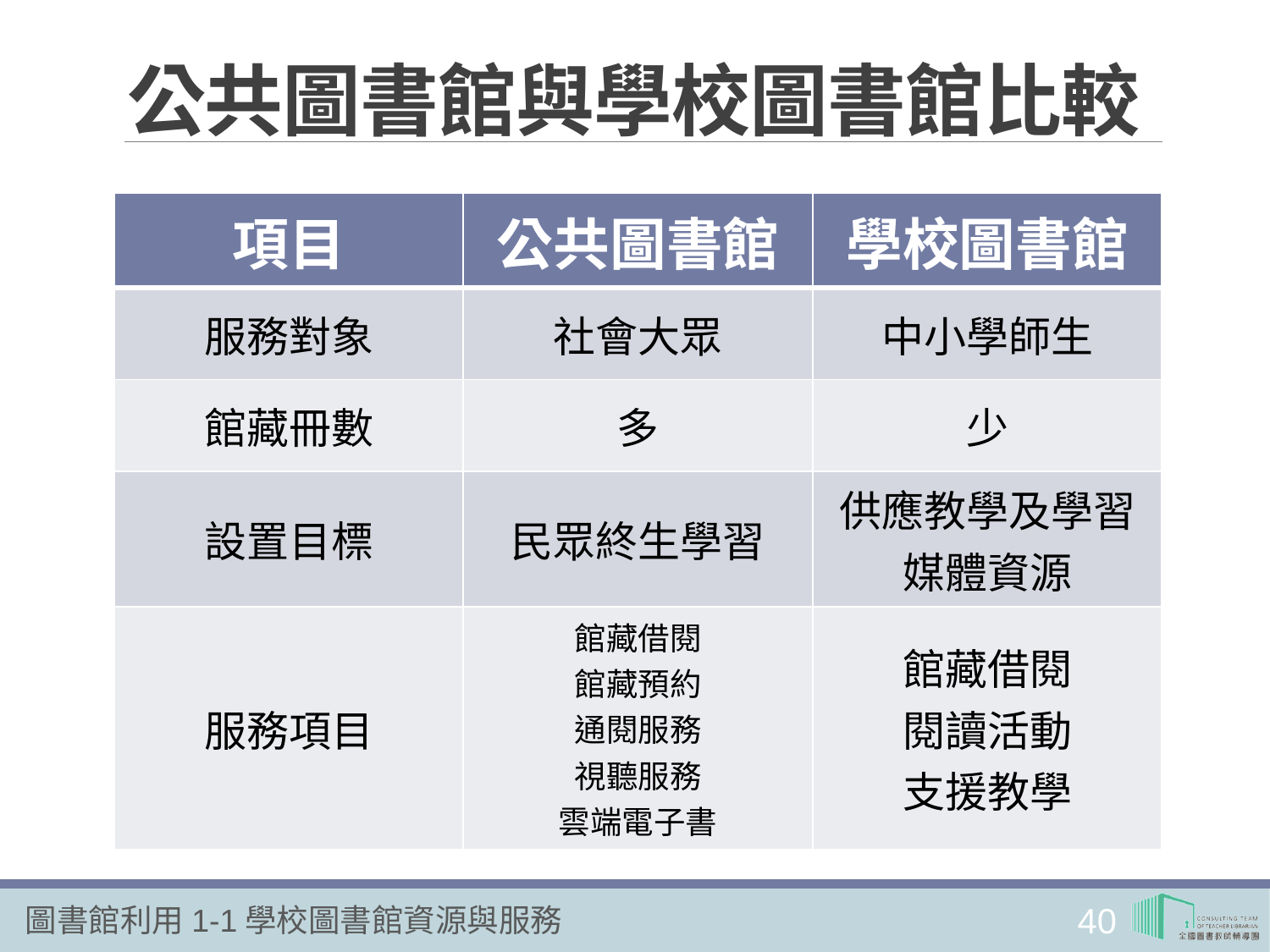

# 公共圖書館與學校圖書館比較
| 項目 | 公共圖書館 | 學校圖書館 |
| --- | --- | --- |
| 服務對象 | 社會大眾 | 中小學師生 |
| 館藏冊數 | 多 | 少 |
| 設置目標 | 民眾終生學習 | 供應教學及學習媒體資源 |
| 服務項目 | 館藏借閱 館藏預約 通閱服務 視聽服務 雲端電子書 | 館藏借閱 閱讀活動 支援教學 |